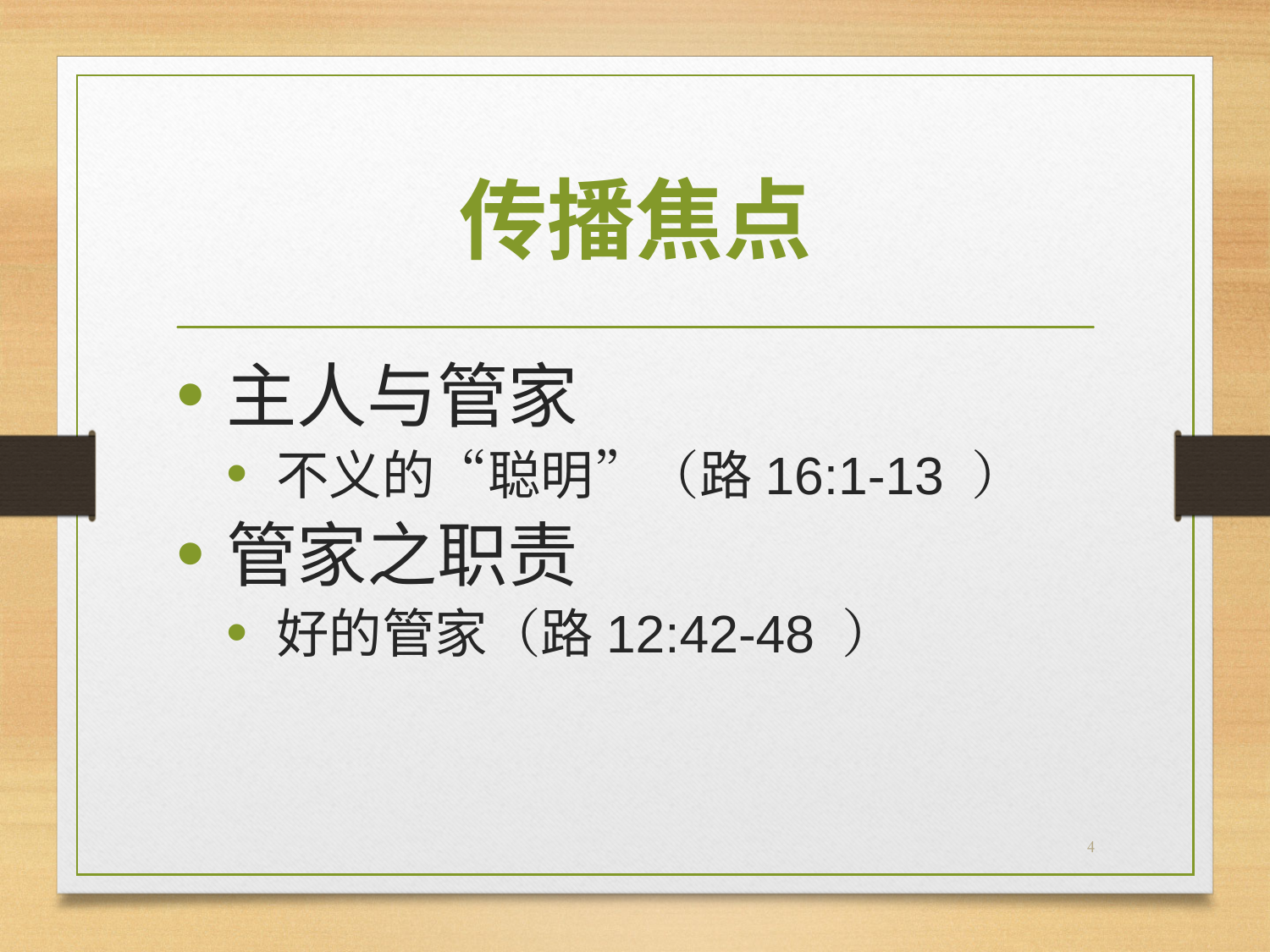

# 传播焦点
主人与管家
不义的“聪明”（路16:1-13 ）
管家之职责
好的管家（路12:42-48 ）

4